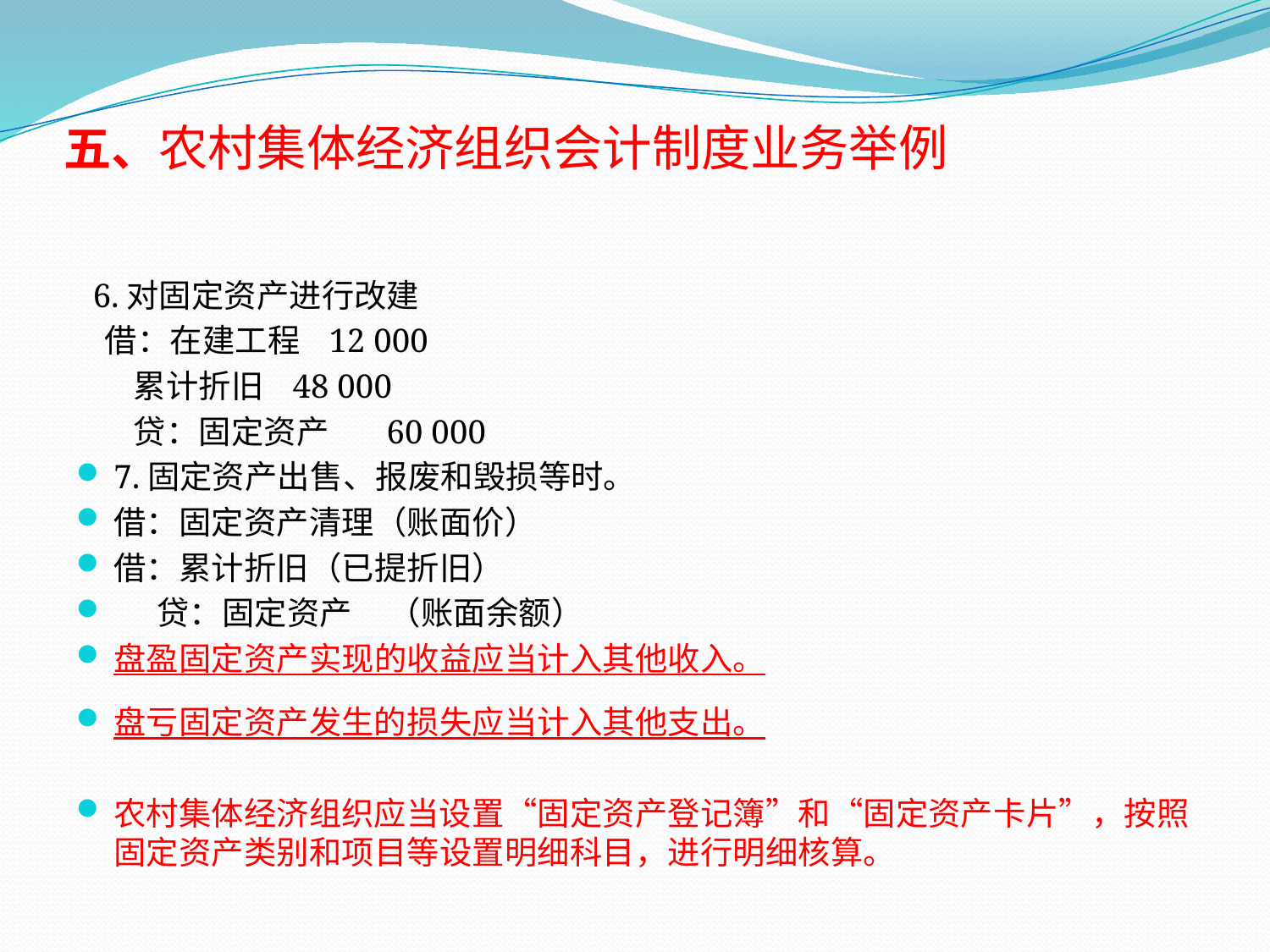

# 五、农村集体经济组织会计制度业务举例
  6.对固定资产进行改建
   借：在建工程   12 000
       累计折旧   48 000
       贷：固定资产       60 000
7.固定资产出售、报废和毁损等时。
借：固定资产清理（账面价）
借：累计折旧（已提折旧）
     贷：固定资产     （账面余额）
盘盈固定资产实现的收益应当计入其他收入。
盘亏固定资产发生的损失应当计入其他支出。

农村集体经济组织应当设置“固定资产登记簿”和“固定资产卡片”，按照固定资产类别和项目等设置明细科目，进行明细核算。